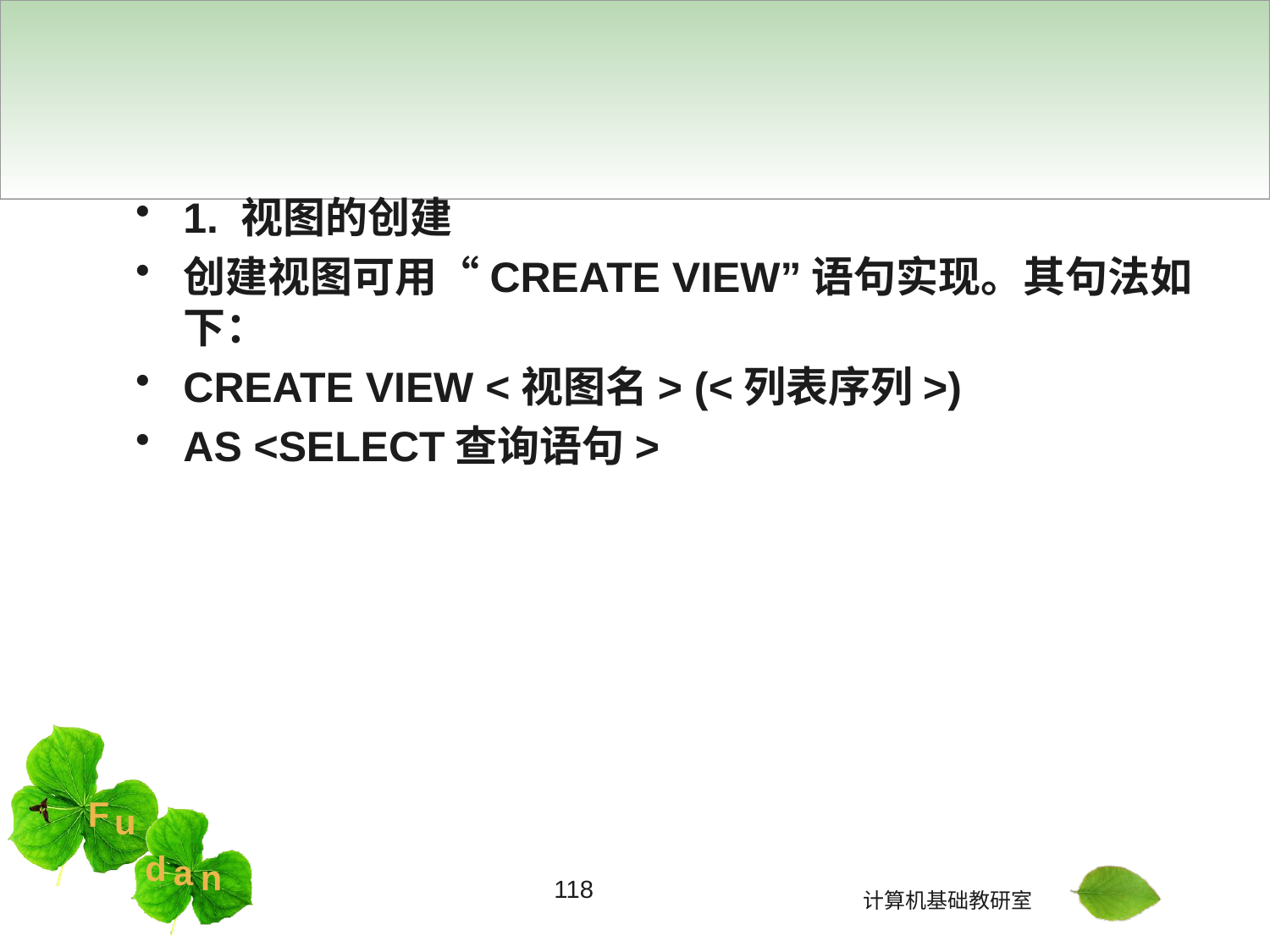

#
1. 视图的创建
创建视图可用“CREATE VIEW”语句实现。其句法如下：
CREATE VIEW <视图名> (<列表序列>)
AS <SELECT查询语句>

118